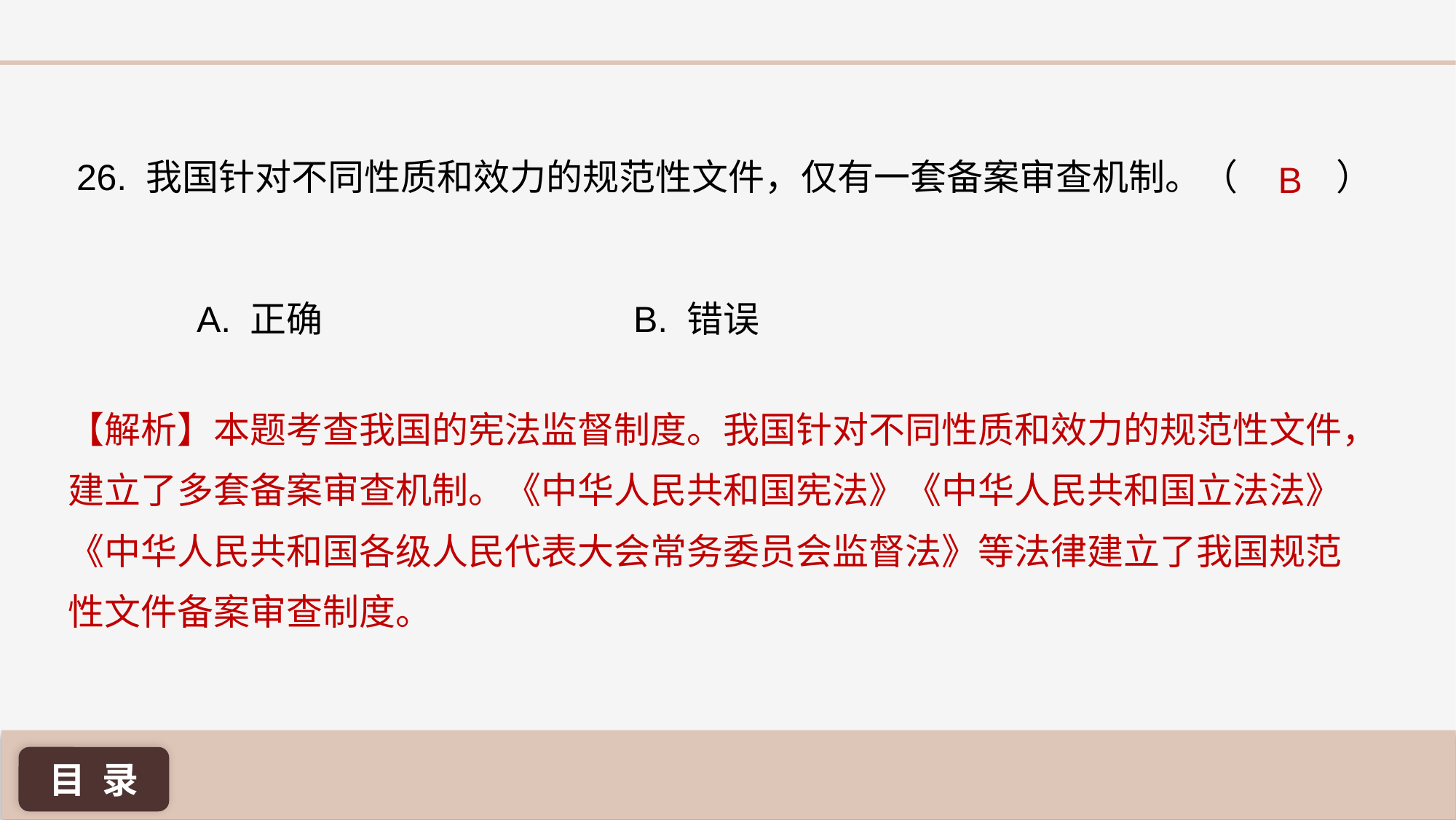

26. 我国针对不同性质和效力的规范性文件，仅有一套备案审查机制。（            ）
B
A. 正确 			B. 错误
【解析】本题考查我国的宪法监督制度。我国针对不同性质和效力的规范性文件，建立了多套备案审查机制。《中华人民共和国宪法》《中华人民共和国立法法》《中华人民共和国各级人民代表大会常务委员会监督法》等法律建立了我国规范性文件备案审查制度。